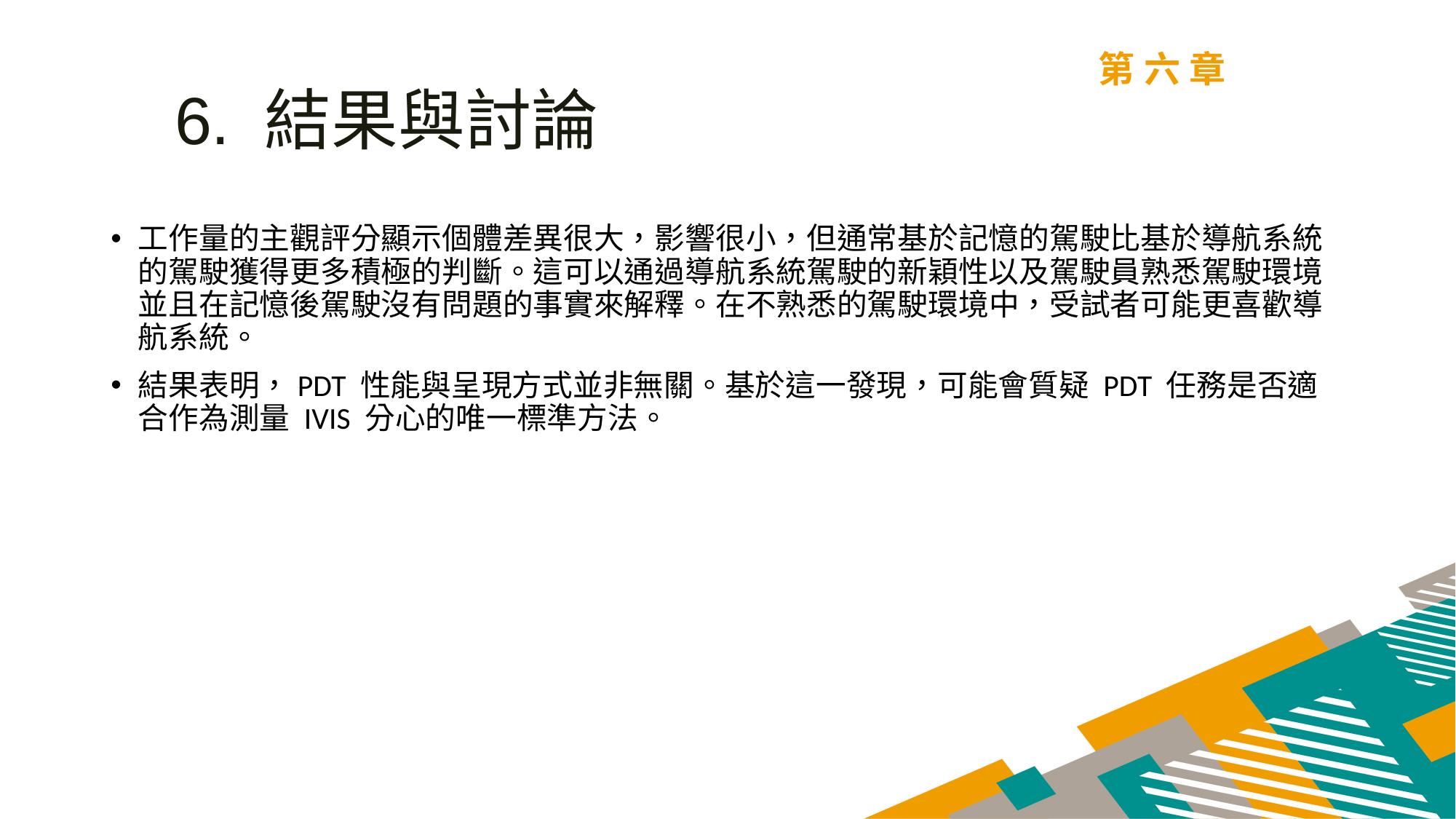

第六章
6. 結果與討論
工作量的主觀評分顯示個體差異很大，影響很小，但通常基於記憶的駕駛比基於導航系統的駕駛獲得更多積極的判斷。這可以通過導航系統駕駛的新穎性以及駕駛員熟悉駕駛環境並且在記憶後駕駛沒有問題的事實來解釋。在不熟悉的駕駛環境中，受試者可能更喜歡導航系統。
結果表明，PDT 性能與呈現方式並非無關。基於這一發現，可能會質疑 PDT 任務是否適合作為測量 IVIS 分心的唯一標準方法。